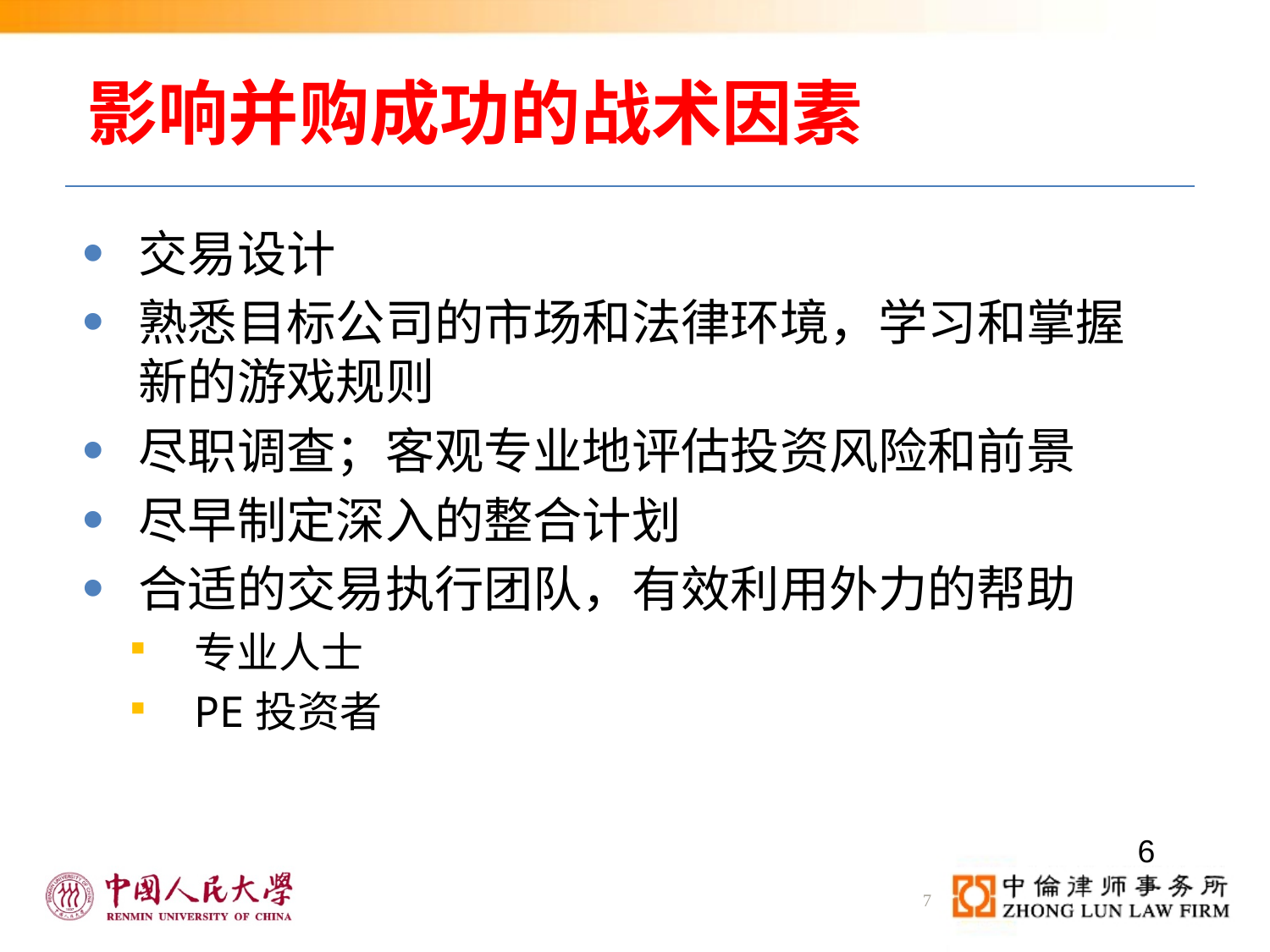

# 影响并购成功的战术因素
交易设计
熟悉目标公司的市场和法律环境，学习和掌握新的游戏规则
尽职调查；客观专业地评估投资风险和前景
尽早制定深入的整合计划
合适的交易执行团队，有效利用外力的帮助
专业人士
PE投资者
6
7